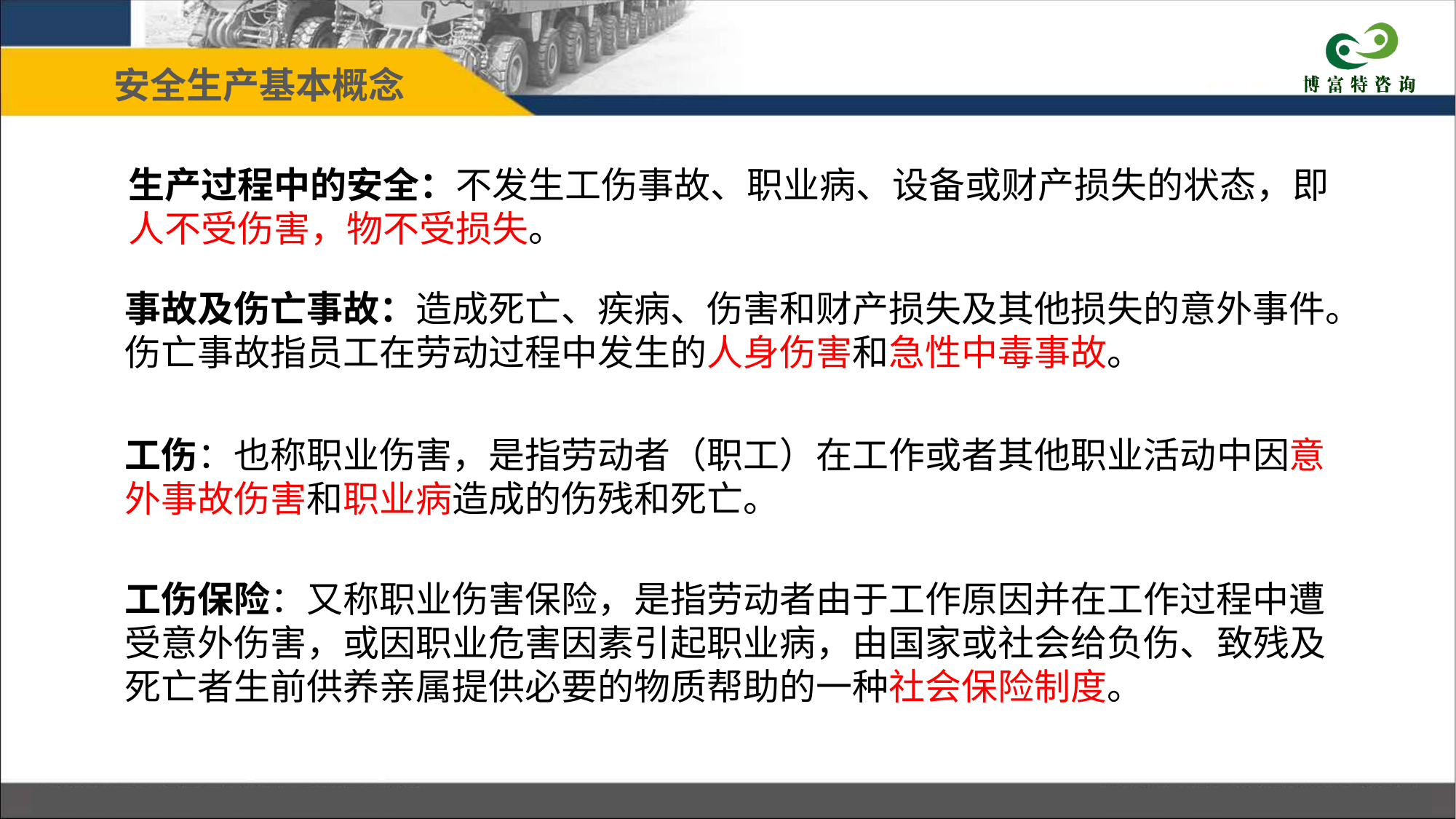

安全生产基本概念
生产过程中的安全：不发生工伤事故、职业病、设备或财产损失的状态，即人不受伤害，物不受损失。
事故及伤亡事故：造成死亡、疾病、伤害和财产损失及其他损失的意外事件。伤亡事故指员工在劳动过程中发生的人身伤害和急性中毒事故。
工伤：也称职业伤害，是指劳动者（职工）在工作或者其他职业活动中因意外事故伤害和职业病造成的伤残和死亡。
工伤保险：又称职业伤害保险，是指劳动者由于工作原因并在工作过程中遭受意外伤害，或因职业危害因素引起职业病，由国家或社会给负伤、致残及死亡者生前供养亲属提供必要的物质帮助的一种社会保险制度。